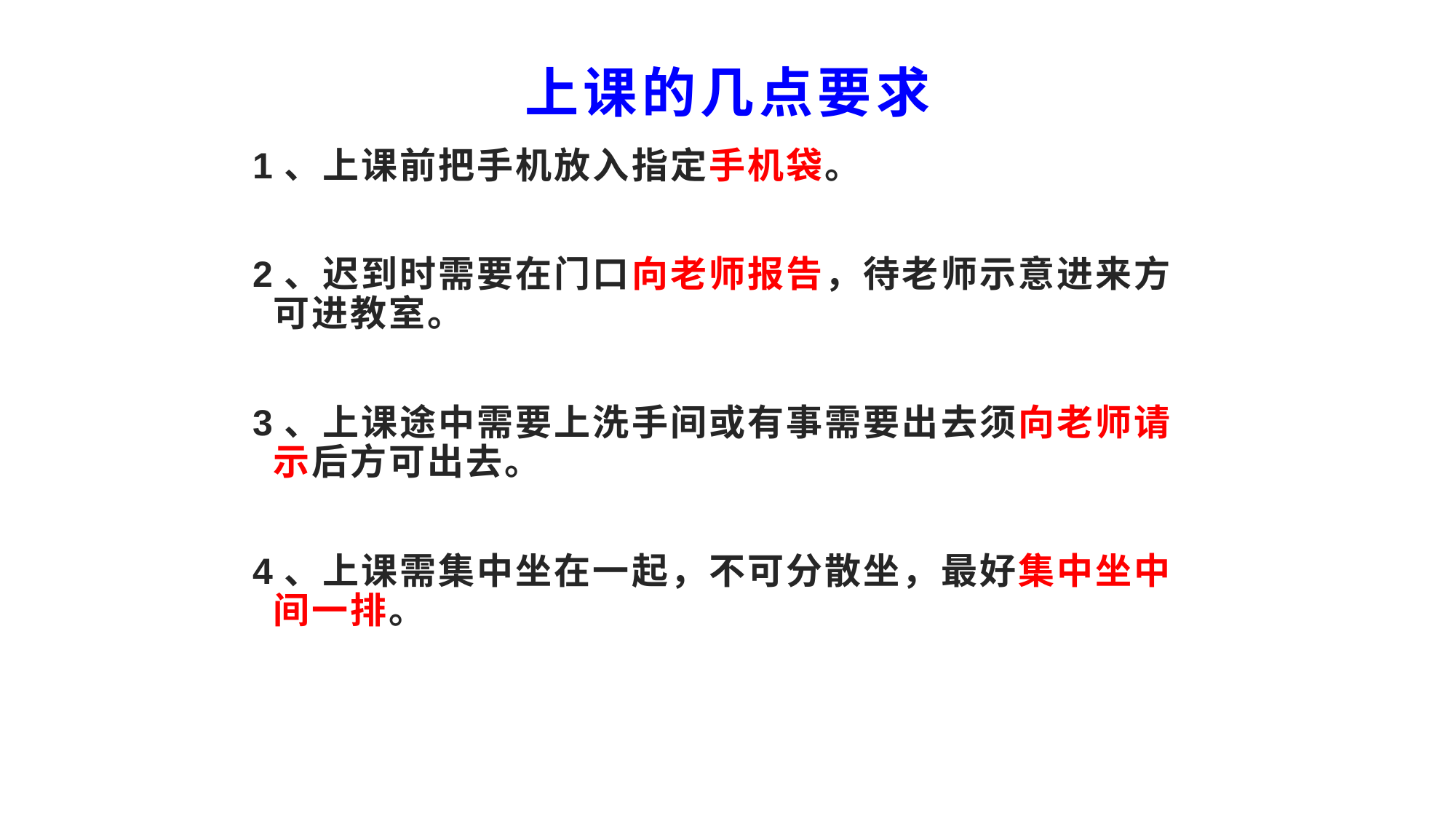

# 上课的几点要求
1、上课前把手机放入指定手机袋。

2、迟到时需要在门口向老师报告，待老师示意进来方可进教室。

3、上课途中需要上洗手间或有事需要出去须向老师请示后方可出去。

4、上课需集中坐在一起，不可分散坐，最好集中坐中间一排。